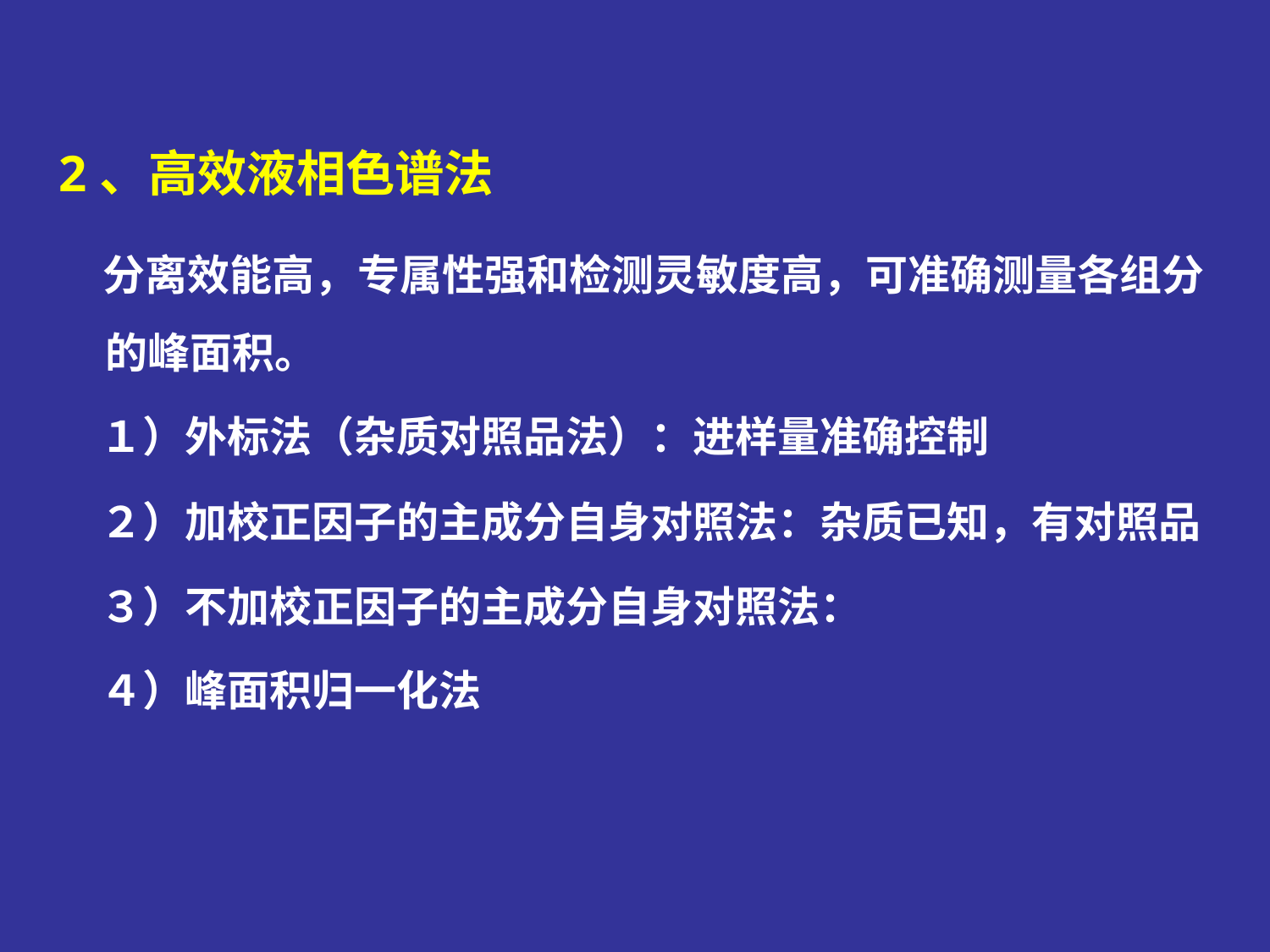

2、高效液相色谱法
   分离效能高，专属性强和检测灵敏度高，可准确测量各组分的峰面积。
　１）外标法（杂质对照品法）：进样量准确控制
　２）加校正因子的主成分自身对照法：杂质已知，有对照品
　３）不加校正因子的主成分自身对照法：
　４）峰面积归一化法